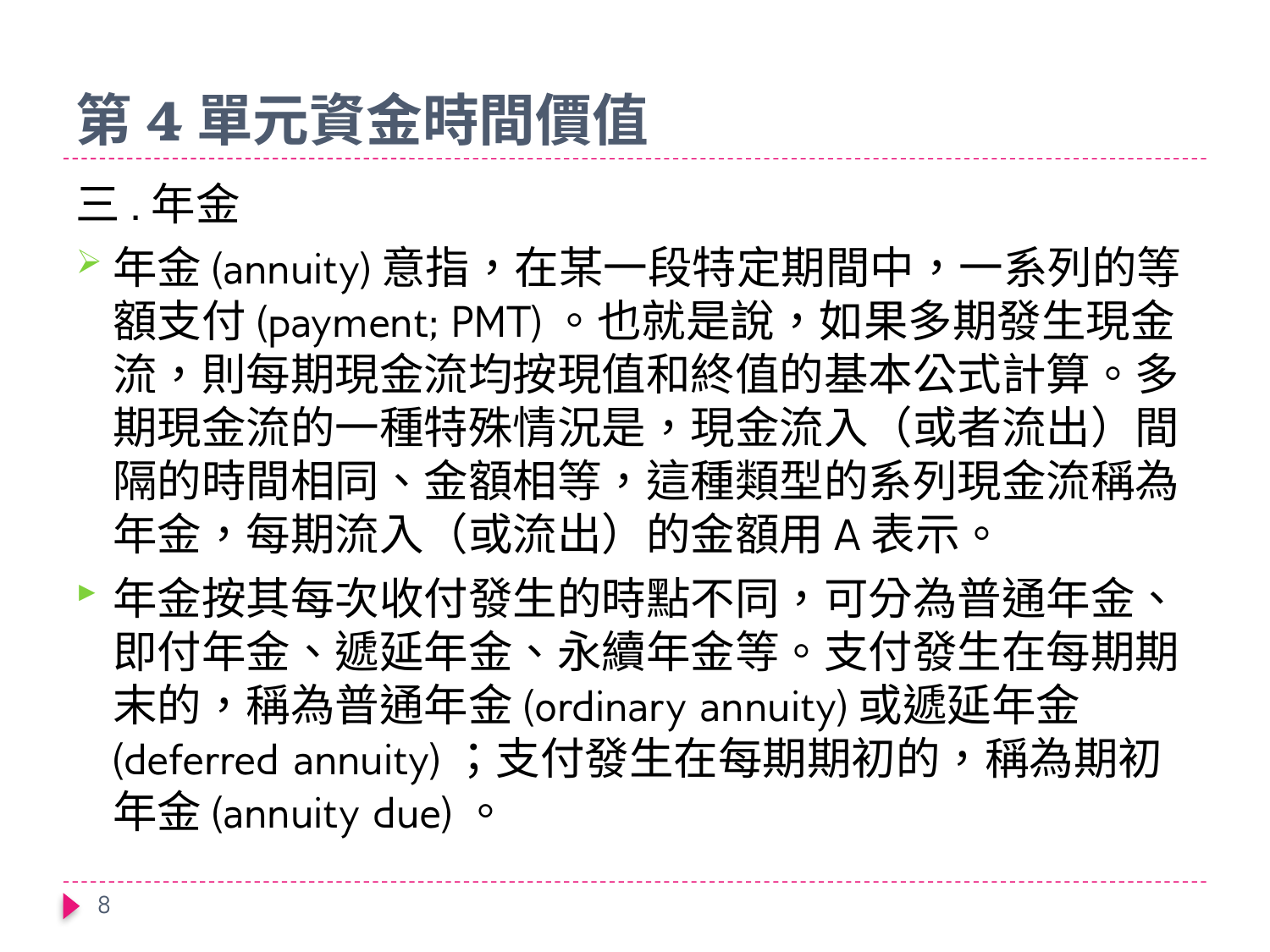

# 第4單元資金時間價值
三.年金
年金(annuity)意指，在某一段特定期間中，一系列的等額支付(payment; PMT)。也就是說，如果多期發生現金流，則每期現金流均按現值和終值的基本公式計算。多期現金流的一種特殊情況是，現金流入（或者流出）間隔的時間相同、金額相等，這種類型的系列現金流稱為年金，每期流入（或流出）的金額用A表示。
年金按其每次收付發生的時點不同，可分為普通年金、即付年金、遞延年金、永續年金等。支付發生在每期期末的，稱為普通年金(ordinary annuity)或遞延年金(deferred annuity)；支付發生在每期期初的，稱為期初年金(annuity due)。

8